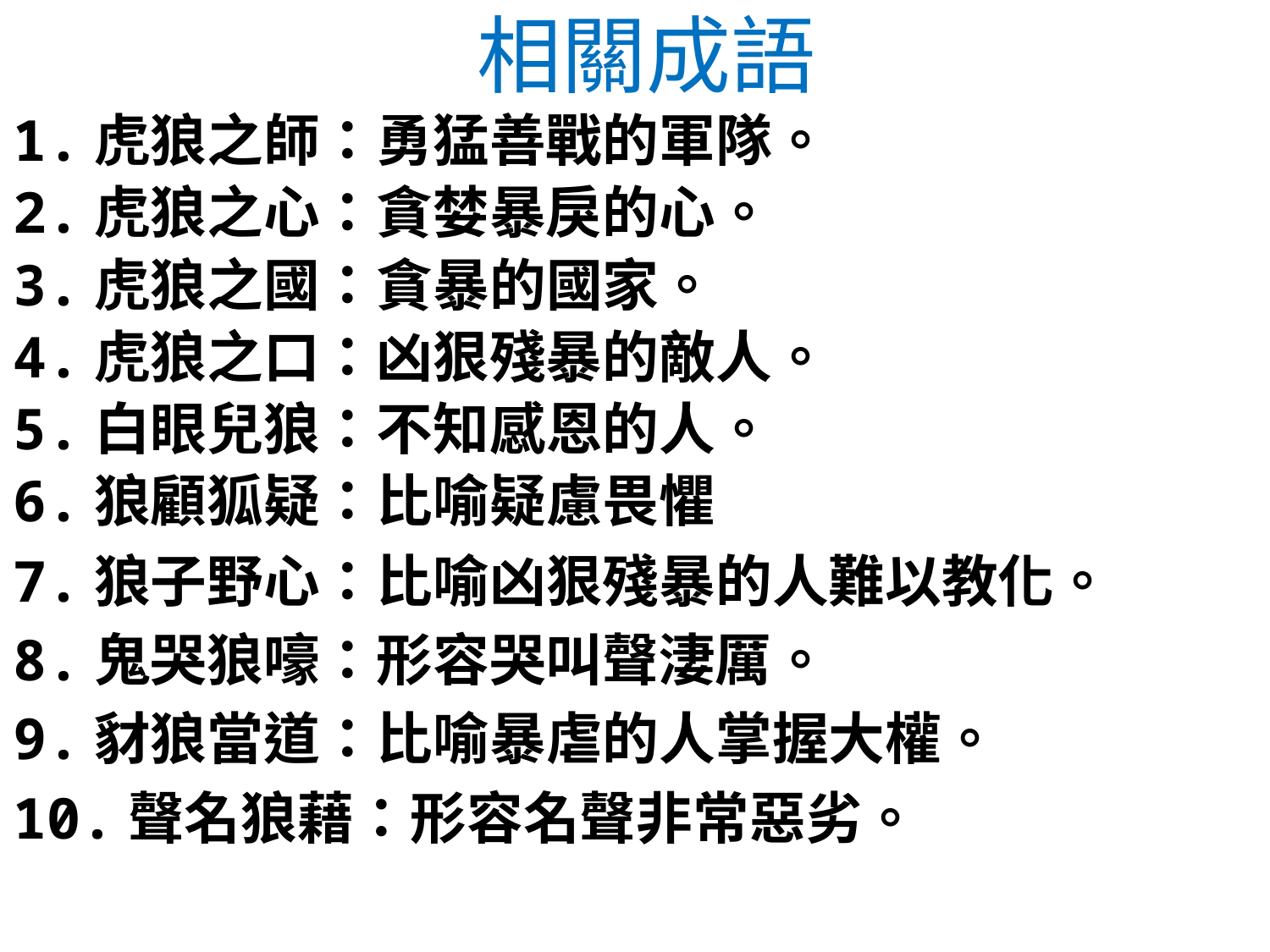

相關成語
1.虎狼之師：勇猛善戰的軍隊。
2.虎狼之心：貪婪暴戾的心。
3.虎狼之國：貪暴的國家。
4.虎狼之口：凶狠殘暴的敵人。
5.白眼兒狼：不知感恩的人。
6.狼顧狐疑：比喻疑慮畏懼
7.狼子野心：比喻凶狠殘暴的人難以教化。
8.鬼哭狼嚎：形容哭叫聲淒厲。
9.豺狼當道：比喻暴虐的人掌握大權。
10.聲名狼藉：形容名聲非常惡劣。